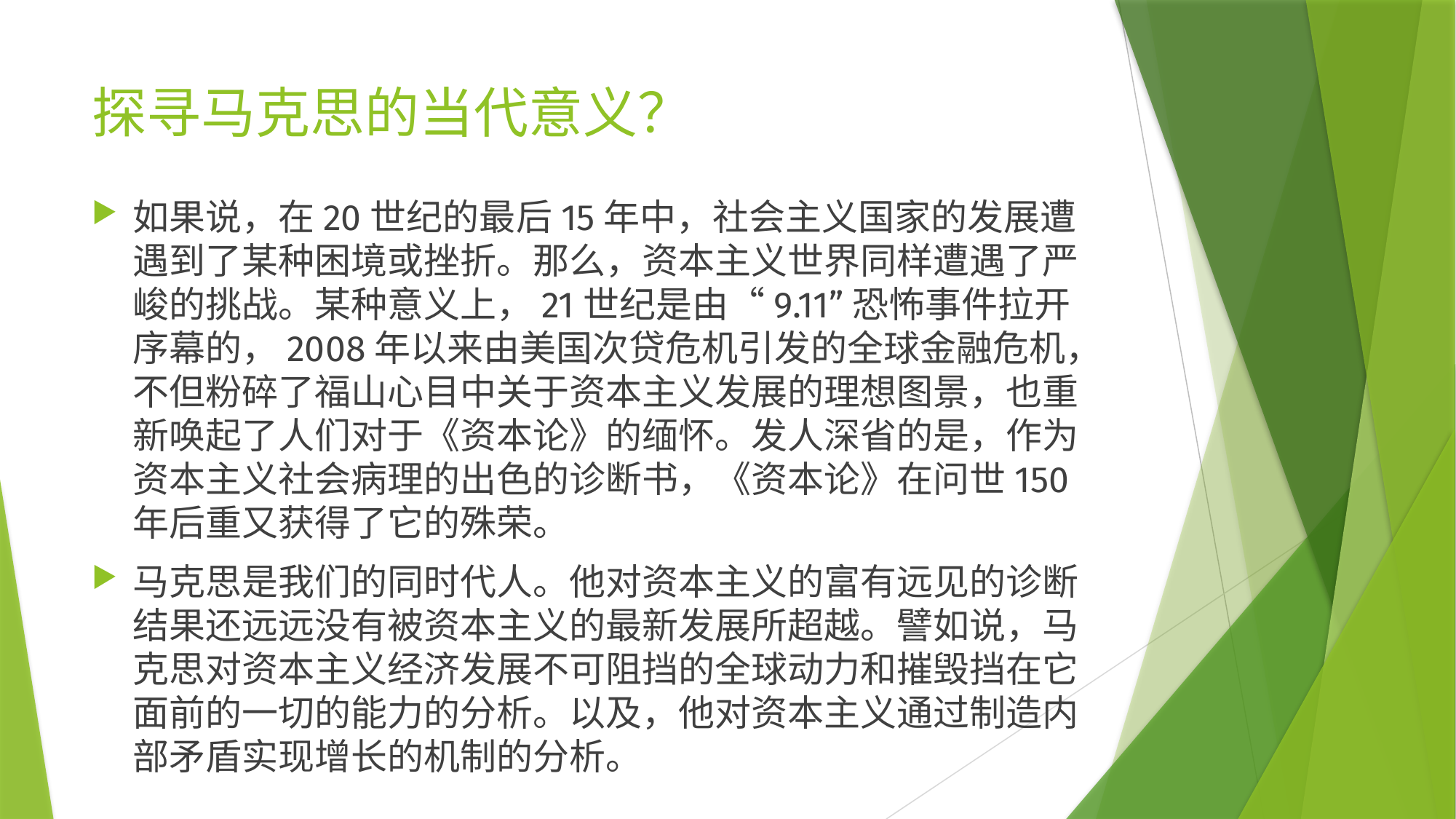

# 探寻马克思的当代意义？
如果说，在20世纪的最后15年中，社会主义国家的发展遭遇到了某种困境或挫折。那么，资本主义世界同样遭遇了严峻的挑战。某种意义上，21世纪是由“9.11”恐怖事件拉开序幕的，2008年以来由美国次贷危机引发的全球金融危机，不但粉碎了福山心目中关于资本主义发展的理想图景，也重新唤起了人们对于《资本论》的缅怀。发人深省的是，作为资本主义社会病理的出色的诊断书，《资本论》在问世150年后重又获得了它的殊荣。
马克思是我们的同时代人。他对资本主义的富有远见的诊断结果还远远没有被资本主义的最新发展所超越。譬如说，马克思对资本主义经济发展不可阻挡的全球动力和摧毁挡在它面前的一切的能力的分析。以及，他对资本主义通过制造内部矛盾实现增长的机制的分析。